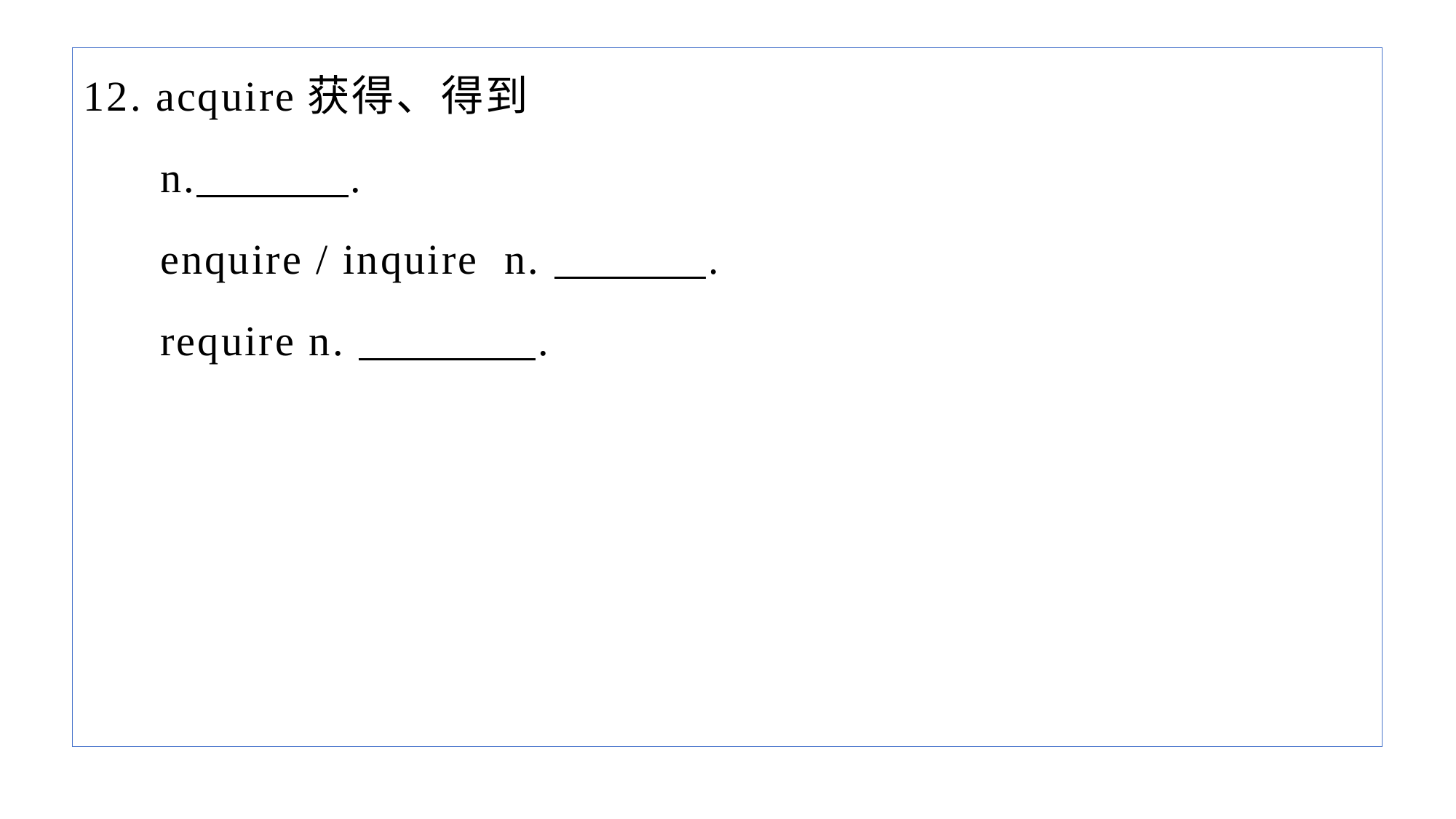

12. acquire获得、得到
      n.            .
      enquire / inquire  n.             .
      require n.               .